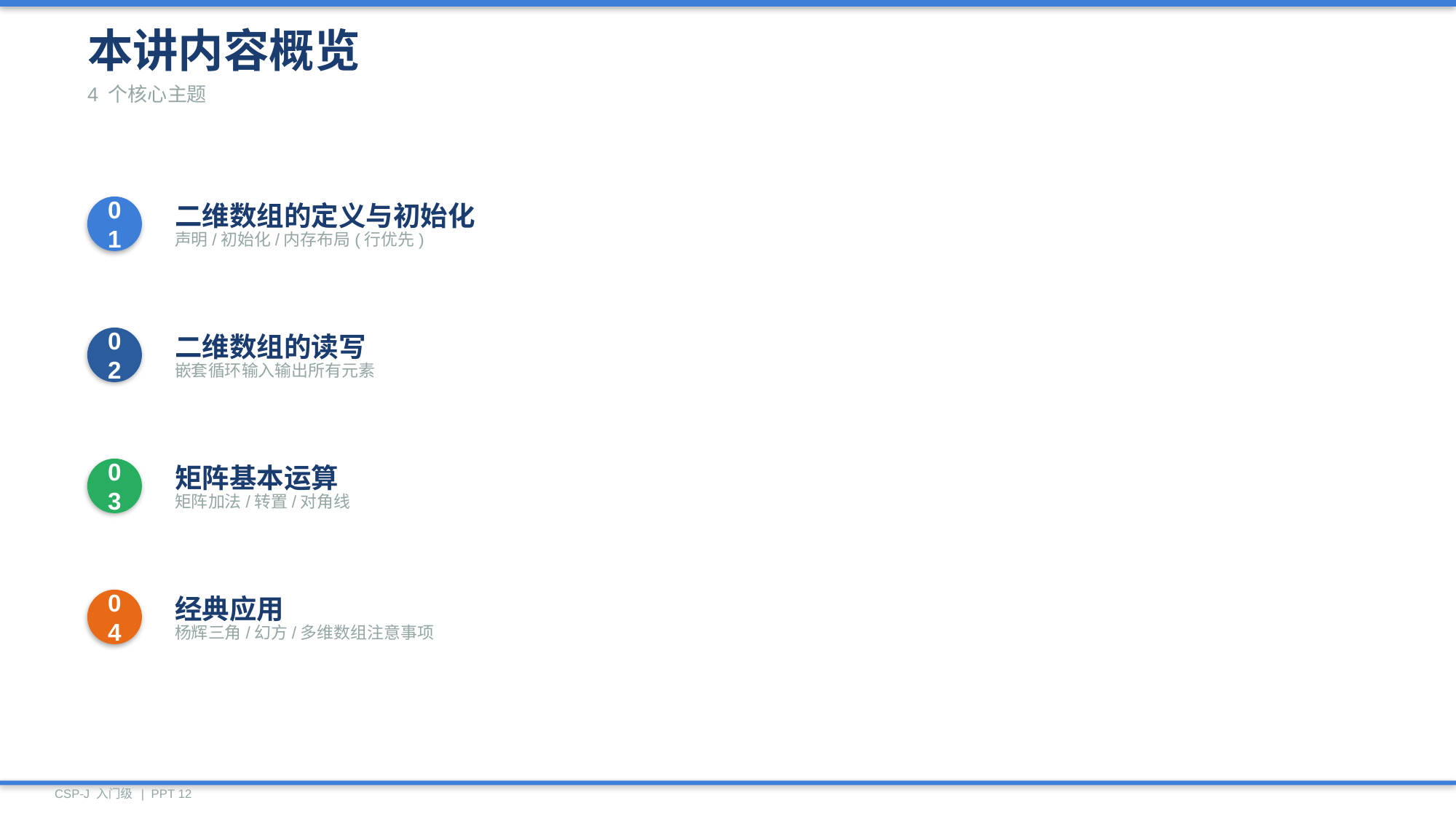

本讲内容概览
4 个核心主题
01
二维数组的定义与初始化
声明/初始化/内存布局(行优先)
02
二维数组的读写
嵌套循环输入输出所有元素
03
矩阵基本运算
矩阵加法/转置/对角线
04
经典应用
杨辉三角/幻方/多维数组注意事项

CSP-J 入门级  |  PPT 12